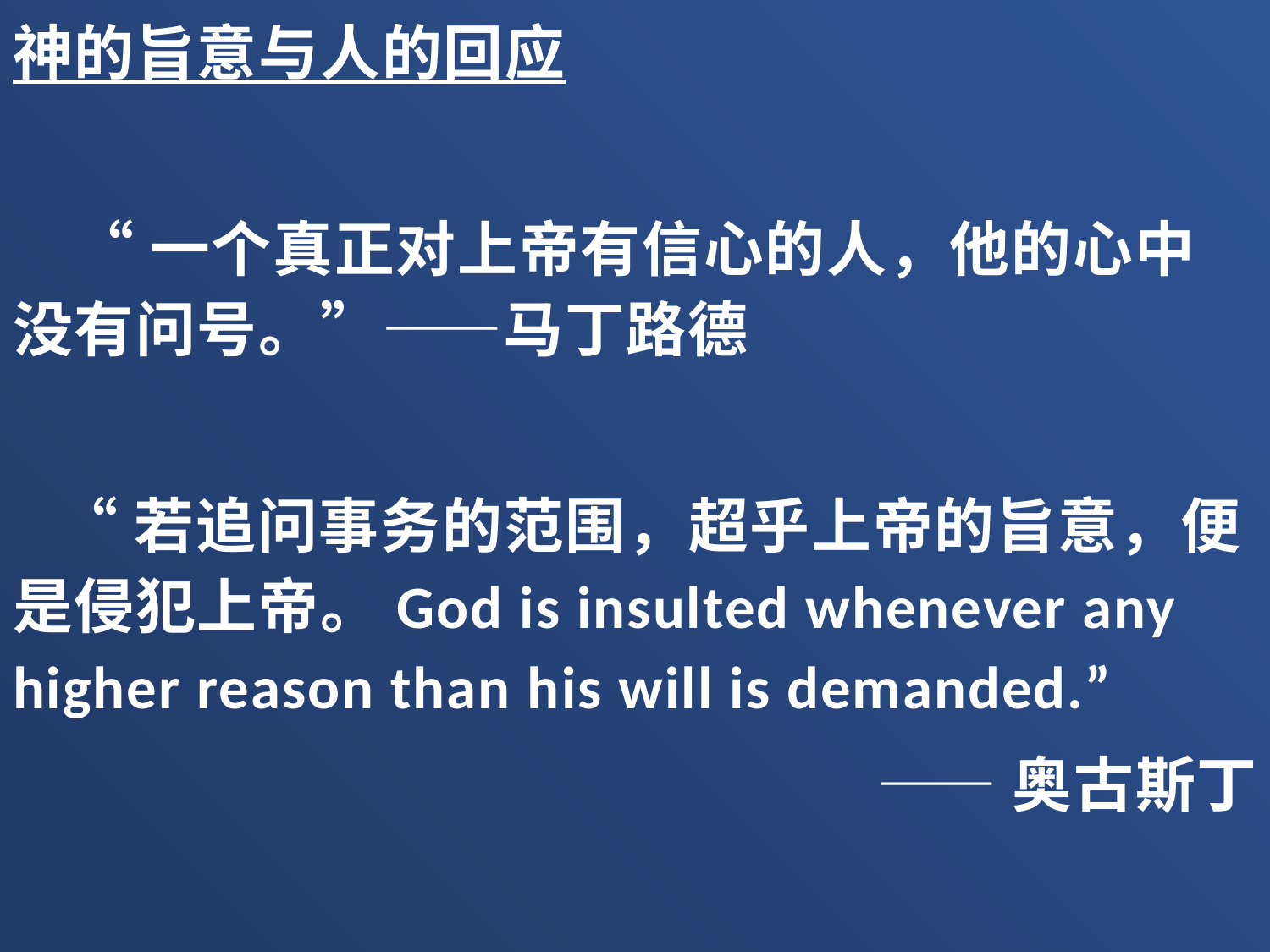

神的旨意与人的回应

    “一个真正对上帝有信心的人，他的心中没有问号。”——马丁路德

   “若追问事务的范围，超乎上帝的旨意，便是侵犯上帝。God is insulted whenever any higher reason than his will is demanded.”
——奥古斯丁